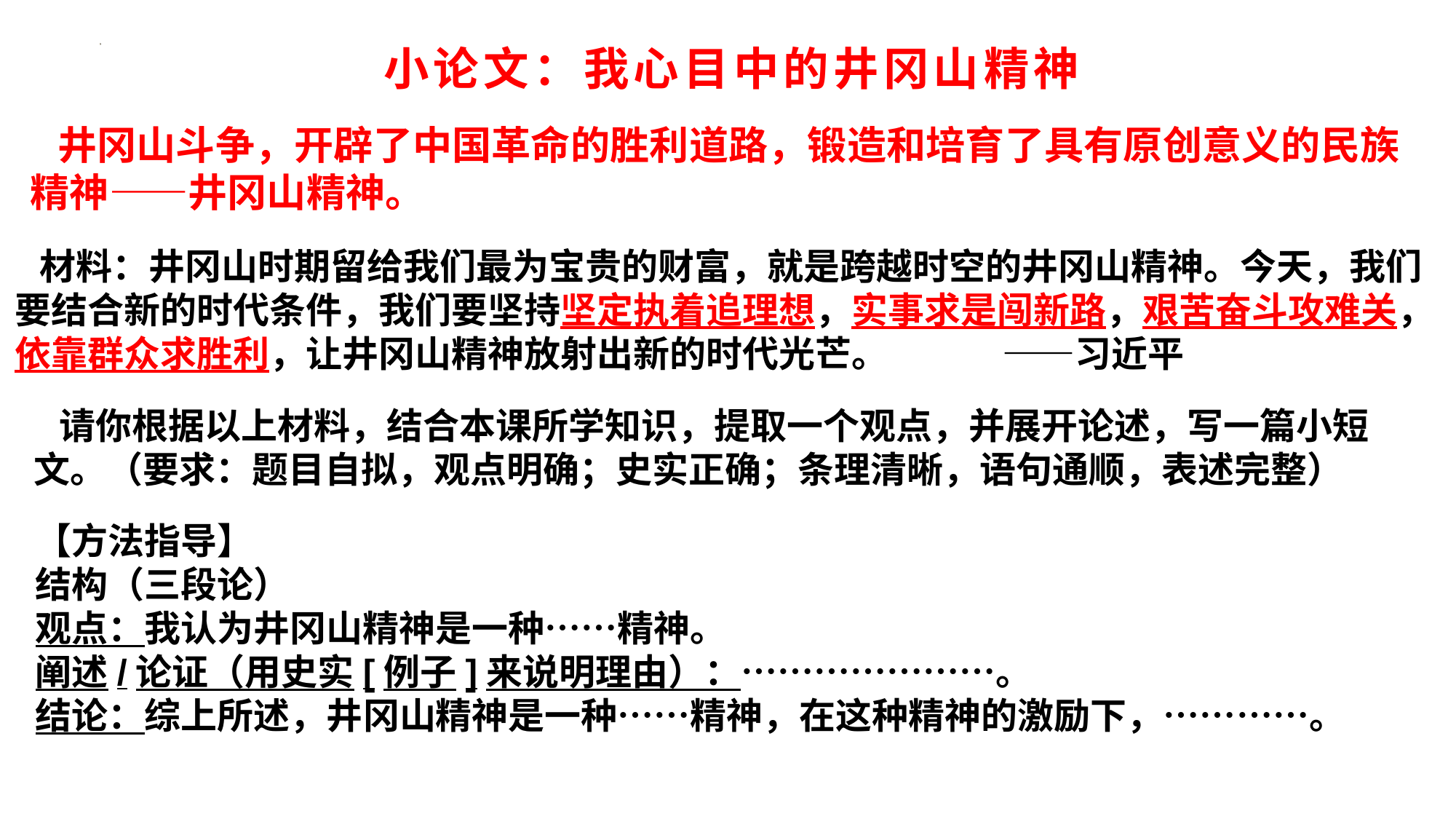

小论文：我心目中的井冈山精神
  井冈山斗争，开辟了中国革命的胜利道路，锻造和培育了具有原创意义的民族精神——井冈山精神。
  材料：井冈山时期留给我们最为宝贵的财富，就是跨越时空的井冈山精神。今天，我们要结合新的时代条件，我们要坚持坚定执着追理想，实事求是闯新路，艰苦奋斗攻难关，依靠群众求胜利，让井冈山精神放射出新的时代光芒。              ——习近平
  请你根据以上材料，结合本课所学知识，提取一个观点，并展开论述，写一篇小短文。（要求：题目自拟，观点明确；史实正确；条理清晰，语句通顺，表述完整）
【方法指导】
结构（三段论）
观点：我认为井冈山精神是一种……精神。
阐述/论证（用史实[例子]来说明理由）：…………………。
结论：综上所述，井冈山精神是一种……精神，在这种精神的激励下，…………。